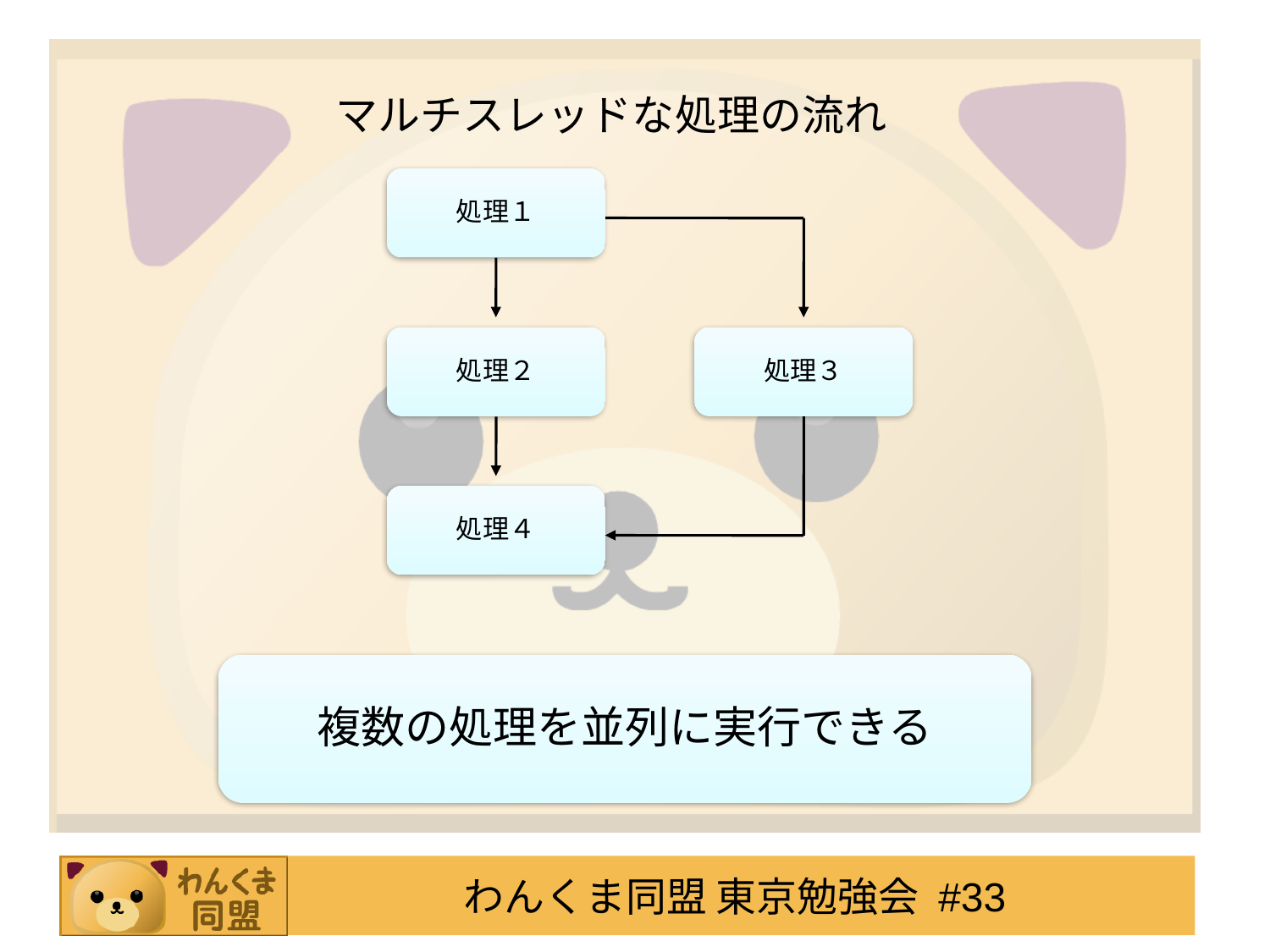

# マルチスレッドな処理の流れ
処理１
処理２
処理３
処理４
複数の処理を並列に実行できる